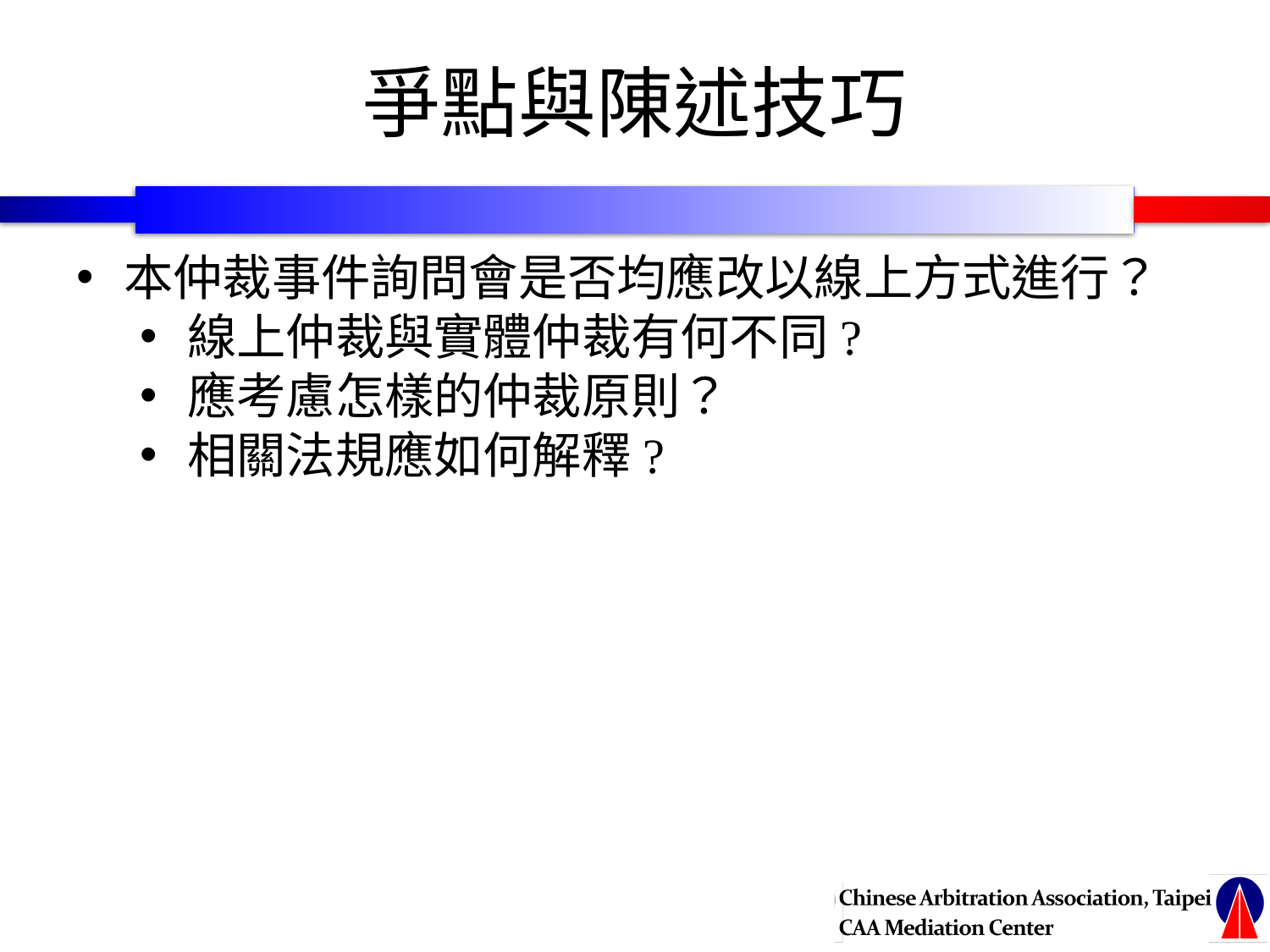

# 爭點與陳述技巧
本仲裁事件詢問會是否均應改以線上方式進行？
線上仲裁與實體仲裁有何不同?
應考慮怎樣的仲裁原則？
相關法規應如何解釋?